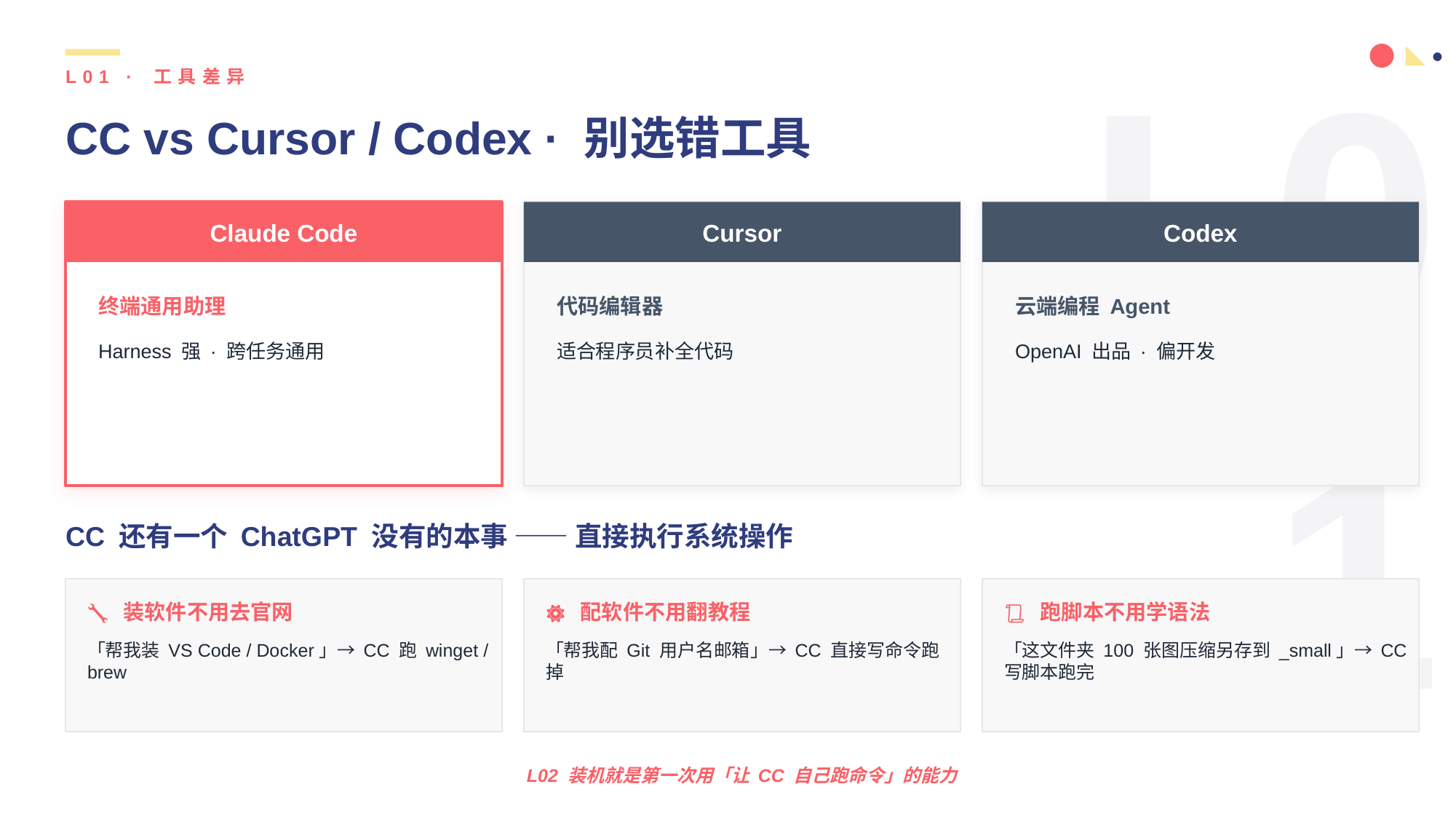

L01

L01 · 工具差异
CC vs Cursor / Codex · 别选错工具

Claude Code

Cursor

Codex
终端通用助理
代码编辑器
云端编程 Agent
Harness 强 · 跨任务通用
适合程序员补全代码
OpenAI 出品 · 偏开发
CC 还有一个 ChatGPT 没有的本事 —— 直接执行系统操作

🔧  装软件不用去官网
⚙️  配软件不用翻教程
📜  跑脚本不用学语法
「帮我装 VS Code / Docker」→ CC 跑 winget / brew
「帮我配 Git 用户名邮箱」→ CC 直接写命令跑掉
「这文件夹 100 张图压缩另存到 _small」→ CC 写脚本跑完
L02 装机就是第一次用「让 CC 自己跑命令」的能力